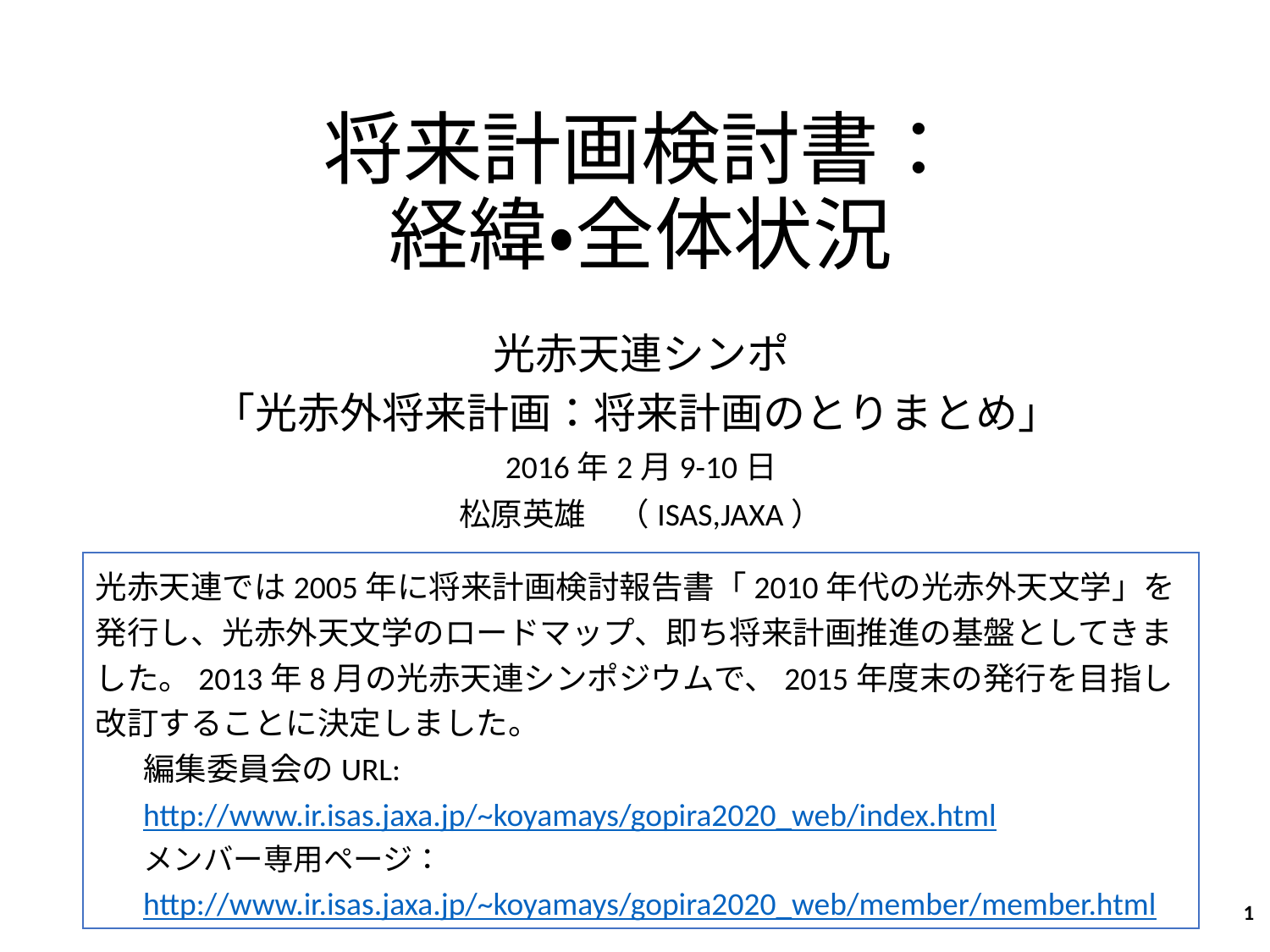

# 将来計画検討書： 経緯・全体状況
光赤天連シンポ
「光赤外将来計画：将来計画のとりまとめ」
2016年2月9-10日
松原英雄　（ISAS,JAXA）
光赤天連では2005年に将来計画検討報告書「2010年代の光赤外天文学」を発行し、光赤外天文学のロードマップ、即ち将来計画推進の基盤としてきました。2013年8月の光赤天連シンポジウムで、2015年度末の発行を目指し改訂することに決定しました。
編集委員会のURL:
http://www.ir.isas.jaxa.jp/~koyamays/gopira2020_web/index.html
メンバー専用ページ：http://www.ir.isas.jaxa.jp/~koyamays/gopira2020_web/member/member.html
1